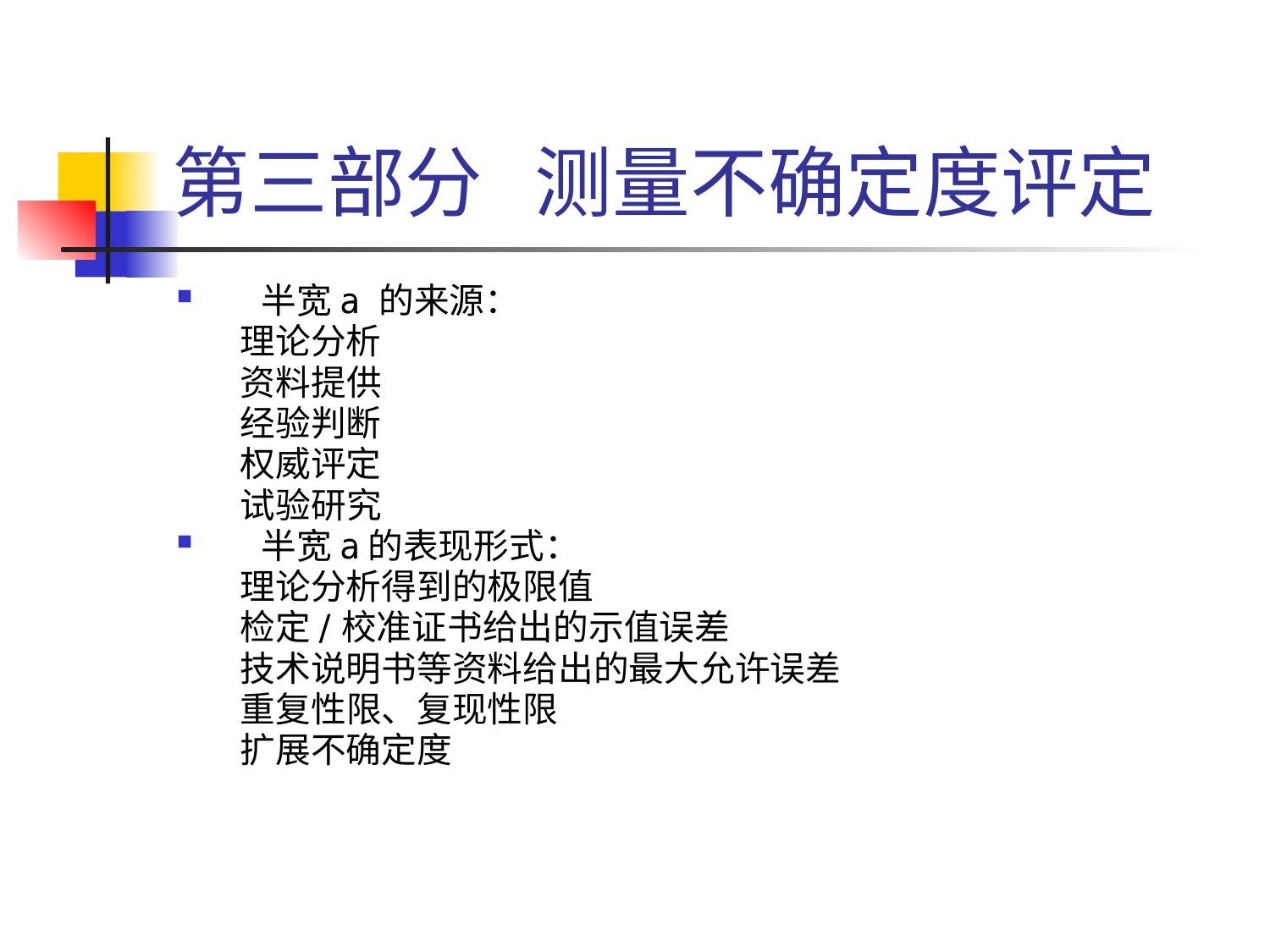

# 第三部分   测量不确定度评定
半宽a 的来源：
       理论分析
       资料提供
       经验判断
       权威评定
       试验研究
半宽a的表现形式：
       理论分析得到的极限值
       检定/校准证书给出的示值误差
       技术说明书等资料给出的最大允许误差
       重复性限、复现性限
       扩展不确定度